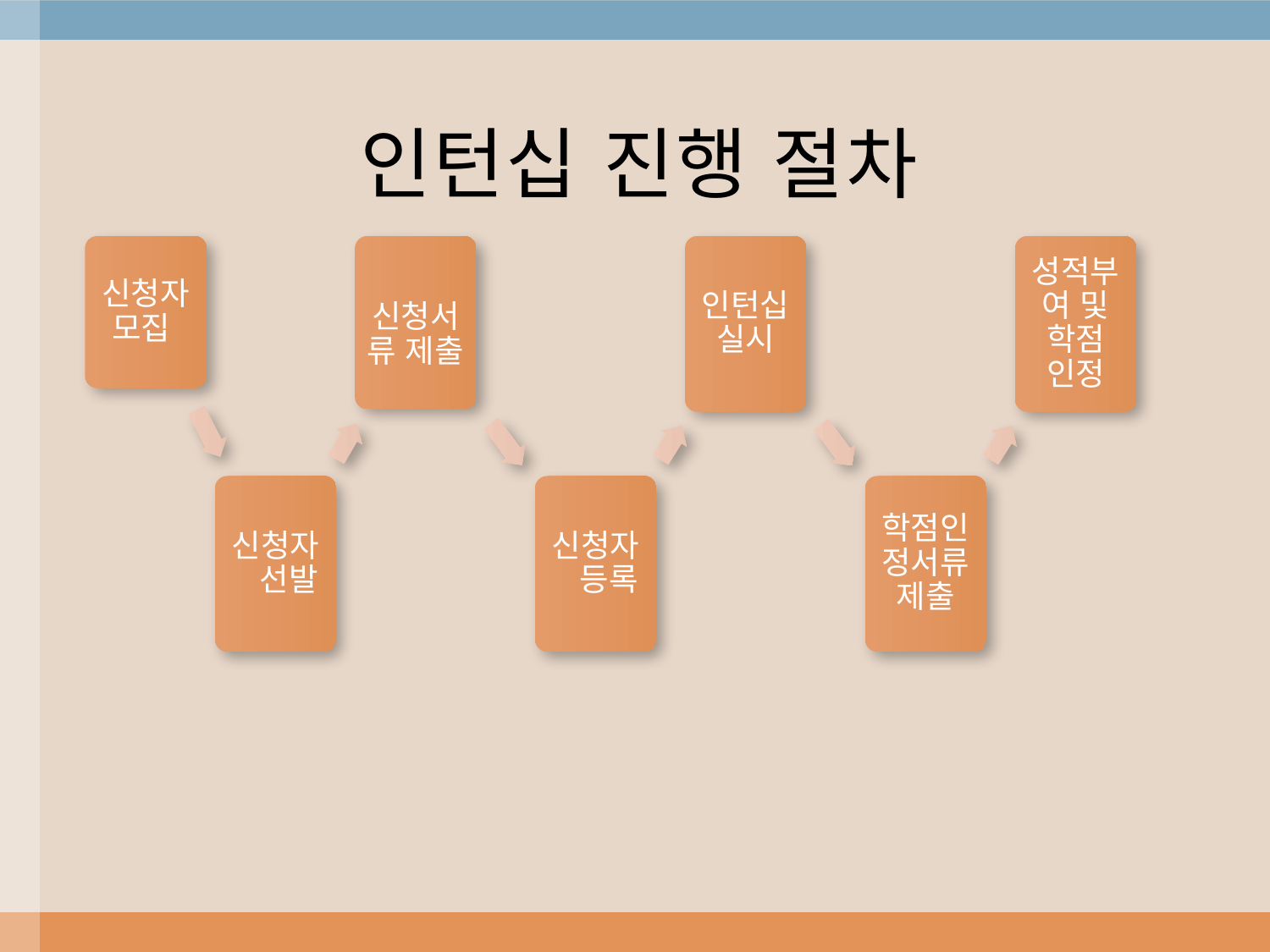

# 인턴십 진행 절차
신청자 모집

신청자    선발

 신청서류 제출

신청자    등록

인턴십 실시

학점인정서류 제출

성적부여 및 학점 인정